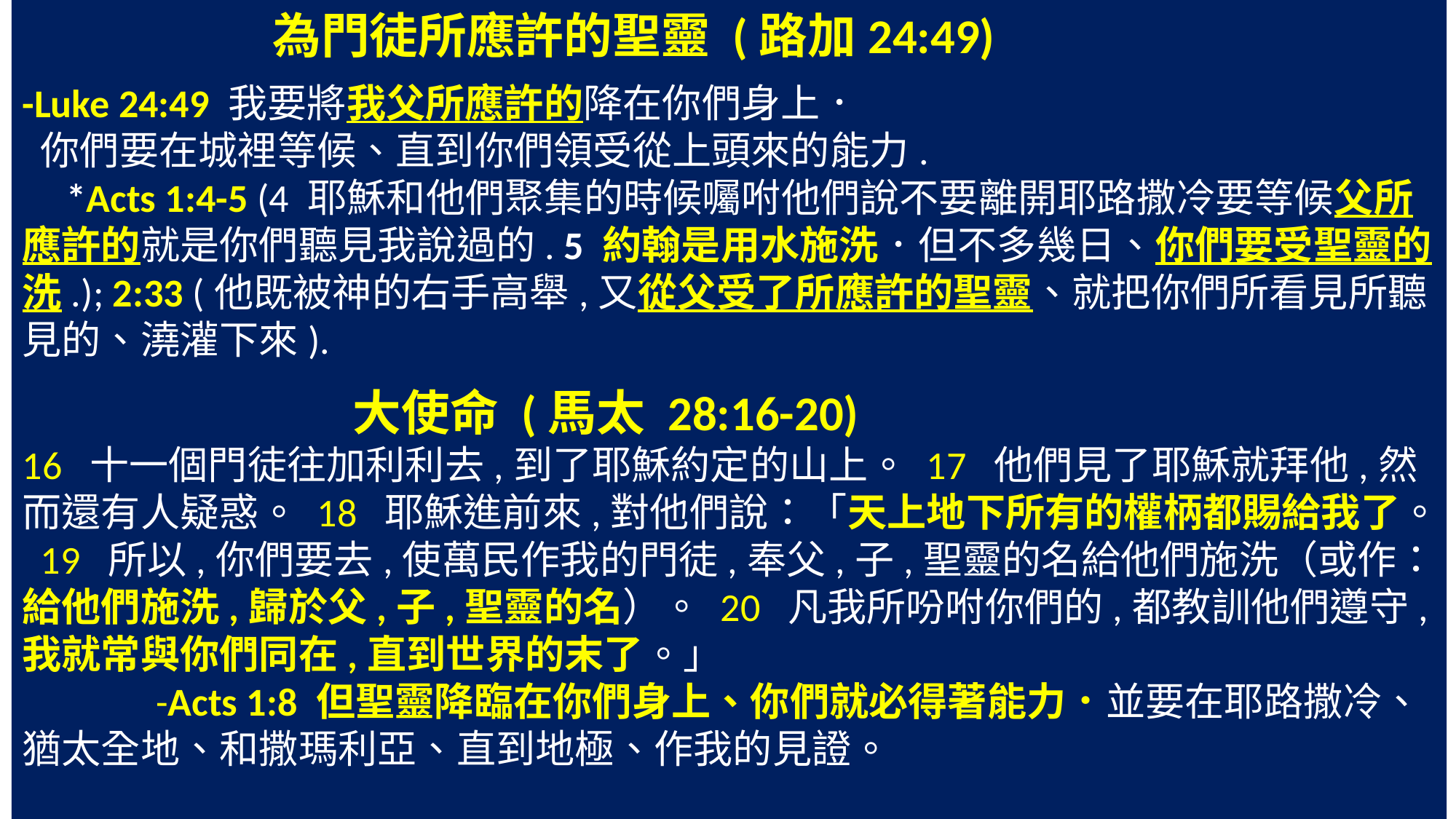

為門徒所應許的聖靈 (路加24:49)

-Luke 24:49 我要將我父所應許的降在你們身上．
 你們要在城裡等候、直到你們領受從上頭來的能力.
     *Acts 1:4-5 (4 耶穌和他們聚集的時候囑咐他們說不要離開耶路撒冷要等候父所應許的就是你們聽見我說過的. 5 約翰是用水施洗．但不多幾日、你們要受聖靈的洗.); 2:33 (他既被神的右手高舉,又從父受了所應許的聖靈、就把你們所看見所聽見的、澆灌下來).

                                    大使命 (馬太 28:16-20)
16  十一個門徒往加利利去,到了耶穌約定的山上。 17  他們見了耶穌就拜他,然而還有人疑惑。 18  耶穌進前來,對他們說：「天上地下所有的權柄都賜給我了。 19  所以,你們要去,使萬民作我的門徒,奉父,子,聖靈的名給他們施洗（或作：給他們施洗,歸於父,子,聖靈的名）。 20  凡我所吩咐你們的,都教訓他們遵守,我就常與你們同在,直到世界的末了。」
               -Acts 1:8 但聖靈降臨在你們身上、你們就必得著能力．並要在耶路撒冷、猶太全地、和撒瑪利亞、直到地極、作我的見證。